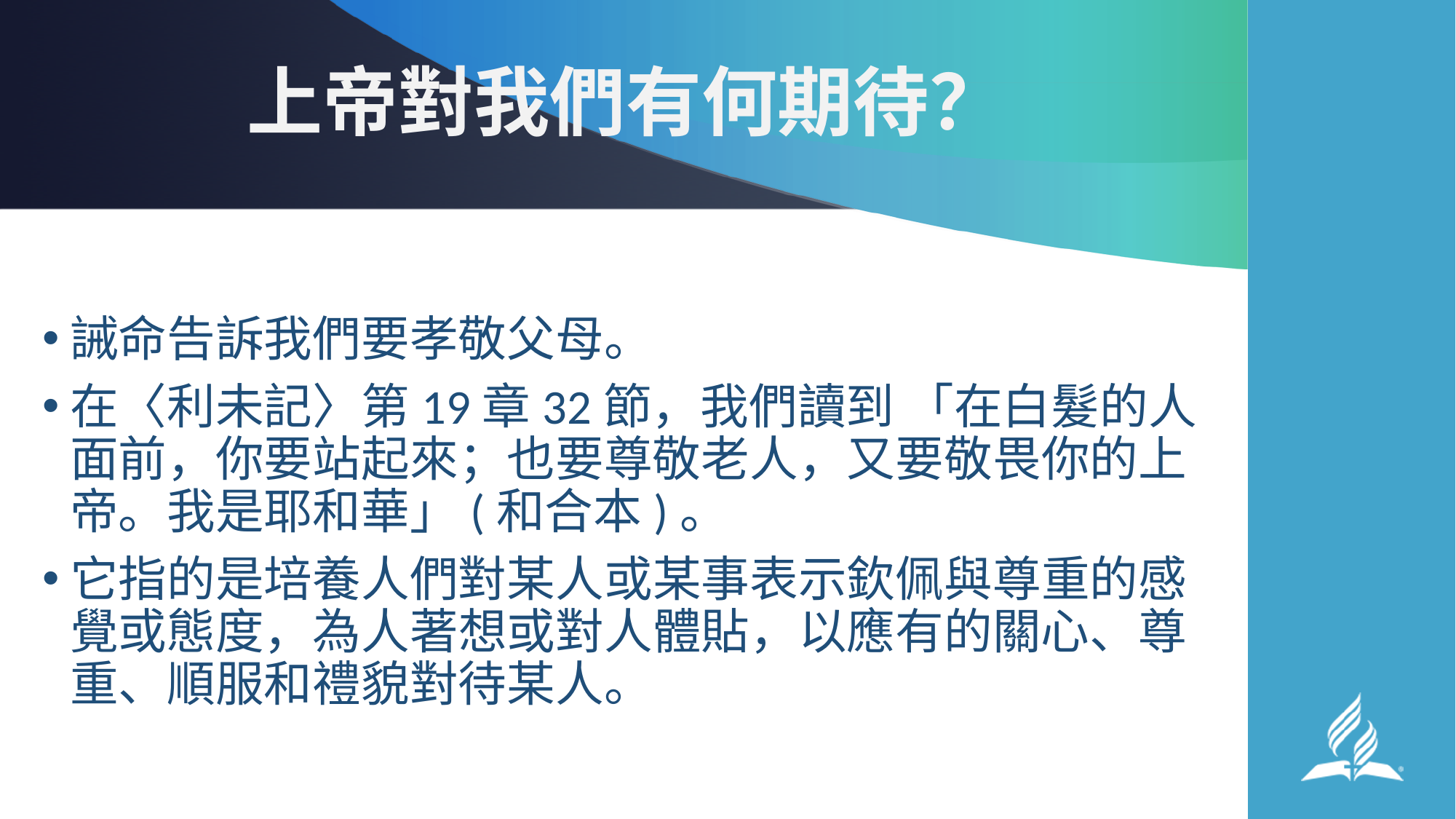

# 上帝對我們有何期待？
誡命告訴我們要孝敬父母。
在〈利未記〉第19章32節，我們讀到 「在白髮的人面前，你要站起來；也要尊敬老人，又要敬畏你的上帝。我是耶和華」(和合本)。
它指的是培養人們對某人或某事表示欽佩與尊重的感覺或態度，為人著想或對人體貼，以應有的關心、尊重、順服和禮貌對待某人。